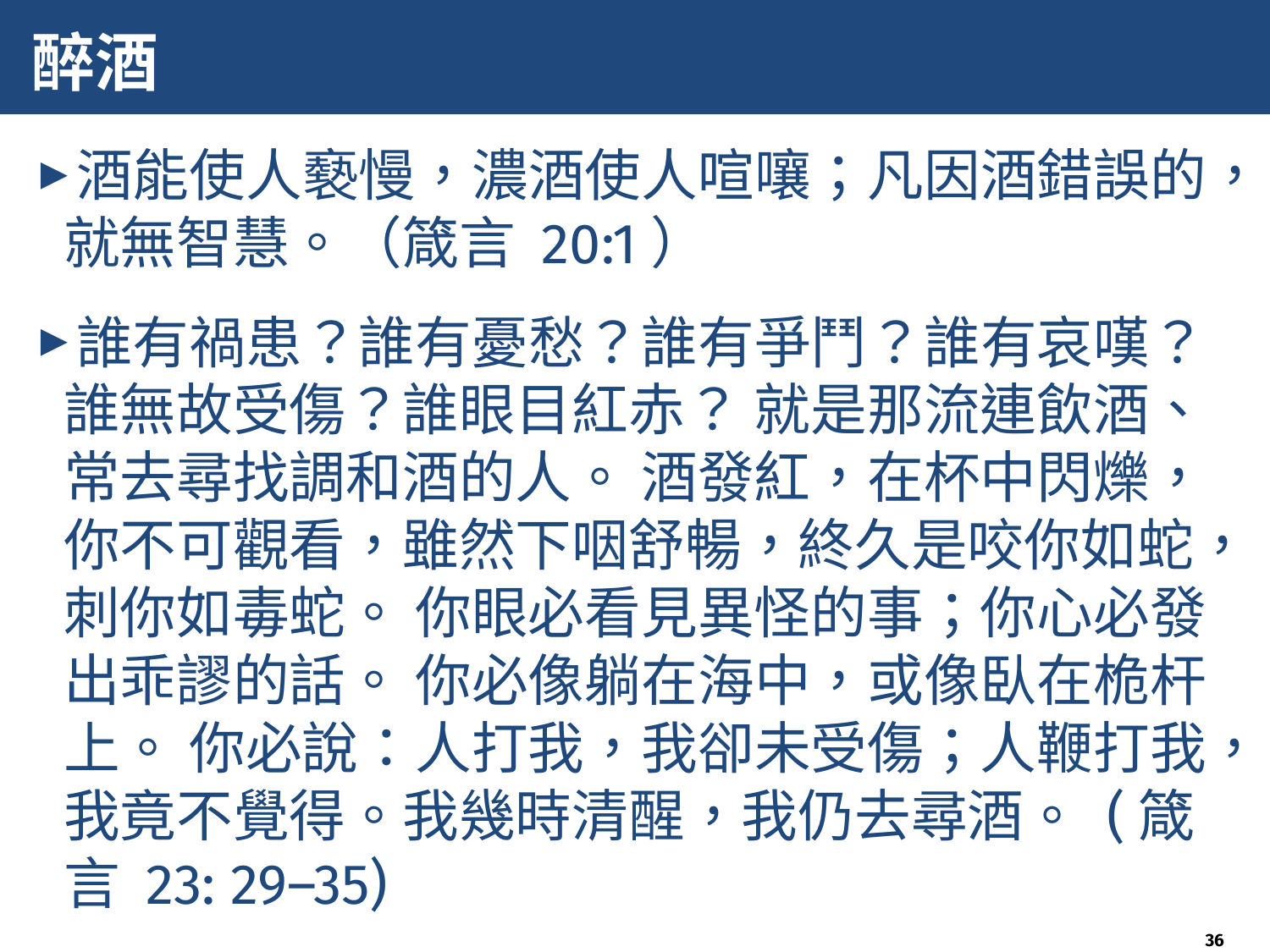

# 醉酒
酒能使人褻慢，濃酒使人喧嚷；凡因酒錯誤的，就無智慧。（箴言 20:1）
誰有禍患？誰有憂愁？誰有爭鬥？誰有哀嘆？誰無故受傷？誰眼目紅赤？ 就是那流連飲酒、常去尋找調和酒的人。 酒發紅，在杯中閃爍，你不可觀看，雖然下咽舒暢，終久是咬你如蛇，刺你如毒蛇。 你眼必看見異怪的事；你心必發出乖謬的話。 你必像躺在海中，或像臥在桅杆上。 你必說：人打我，我卻未受傷；人鞭打我，我竟不覺得。我幾時清醒，我仍去尋酒。 (箴言 23: 29–35)